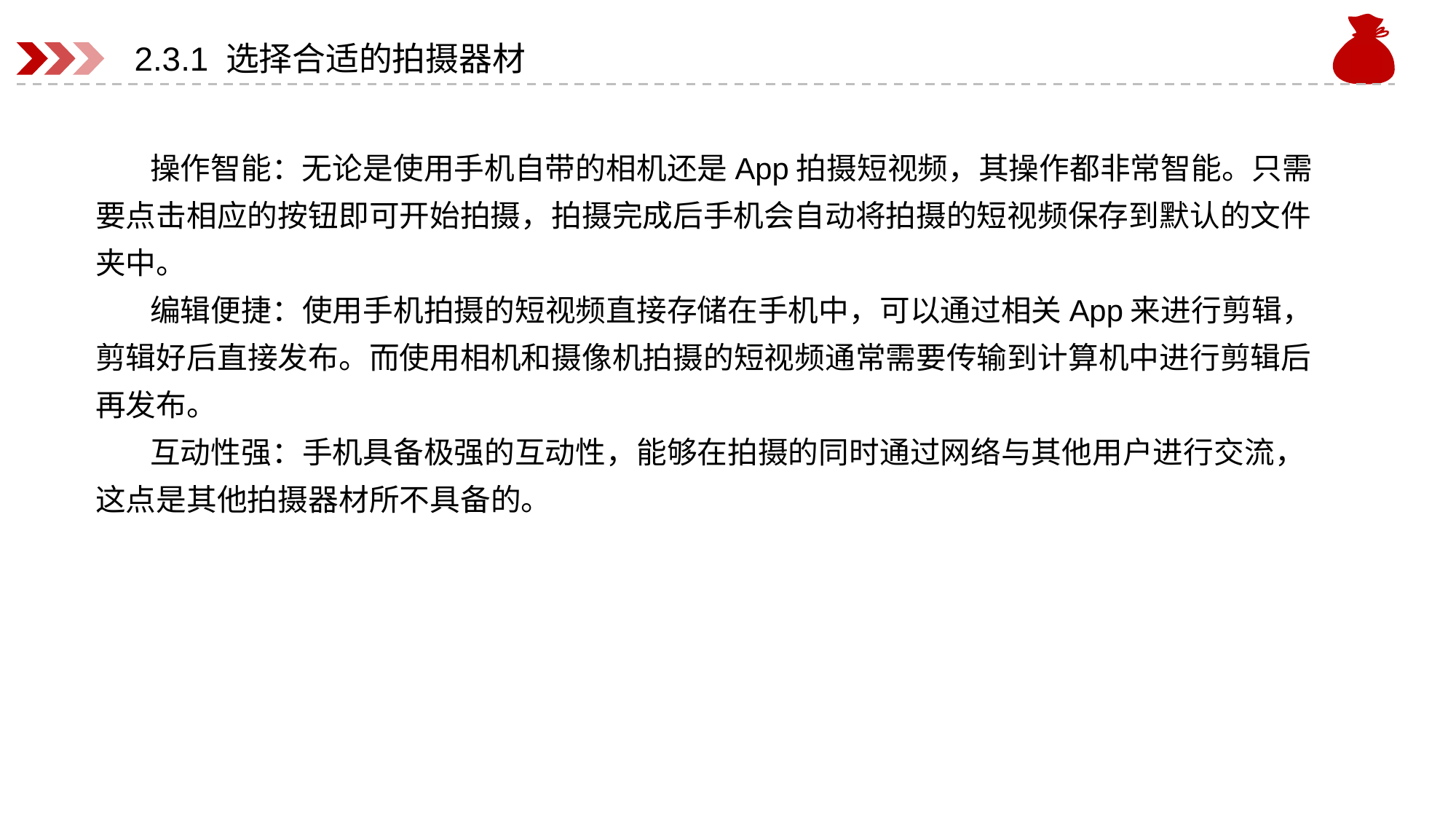

# 2.3.1 选择合适的拍摄器材
29
操作智能：无论是使用手机自带的相机还是App拍摄短视频，其操作都非常智能。只需要点击相应的按钮即可开始拍摄，拍摄完成后手机会自动将拍摄的短视频保存到默认的文件夹中。
编辑便捷：使用手机拍摄的短视频直接存储在手机中，可以通过相关App来进行剪辑，剪辑好后直接发布。而使用相机和摄像机拍摄的短视频通常需要传输到计算机中进行剪辑后再发布。
互动性强：手机具备极强的互动性，能够在拍摄的同时通过网络与其他用户进行交流，这点是其他拍摄器材所不具备的。